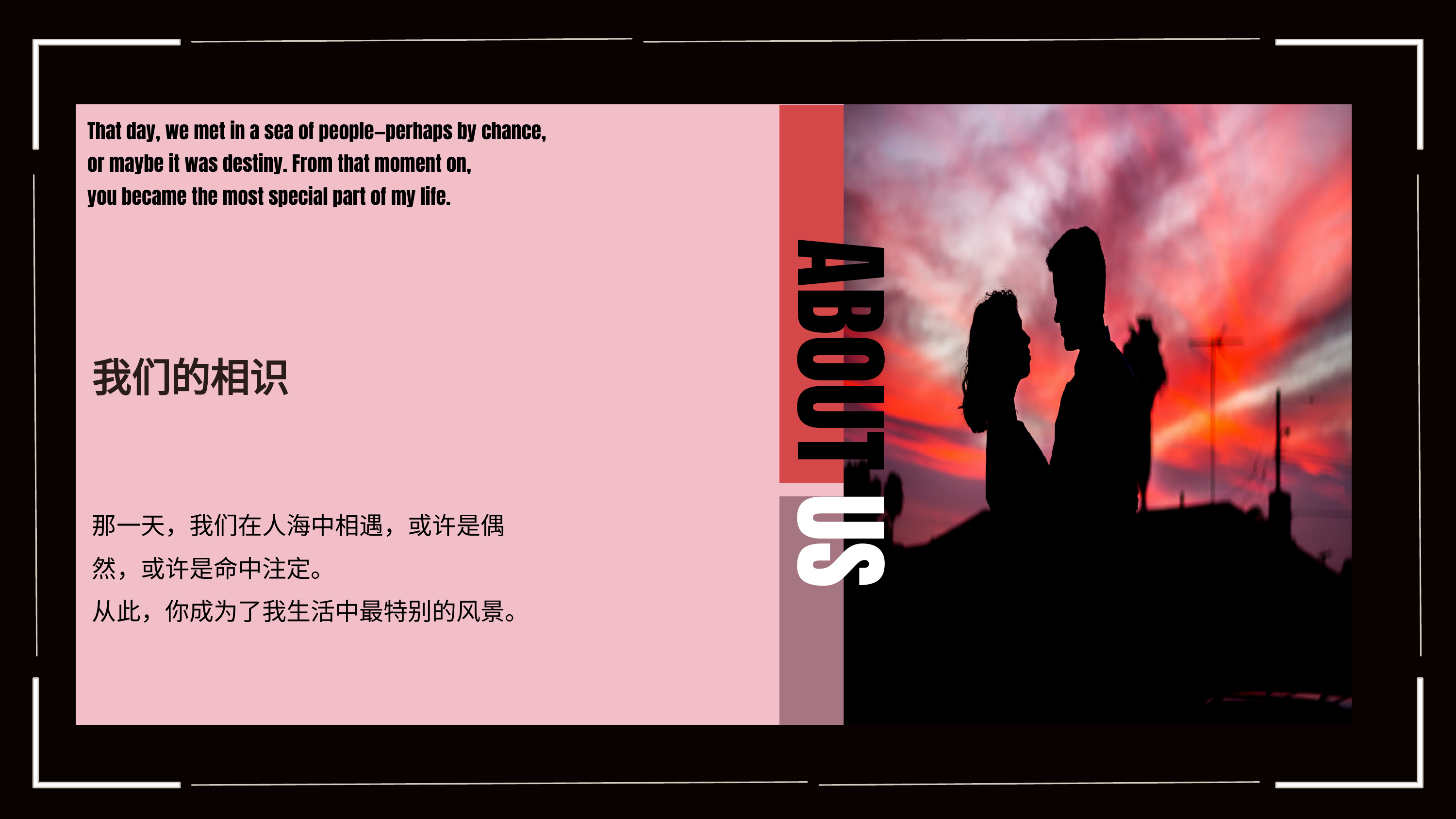

That day, we met in a sea of people—perhaps by chance, or maybe it was destiny. From that moment on,
you became the most special part of my life.

ABOUT US
我们的相识

那一天，我们在人海中相遇，或许是偶然，或许是命中注定。
从此，你成为了我生活中最特别的风景。